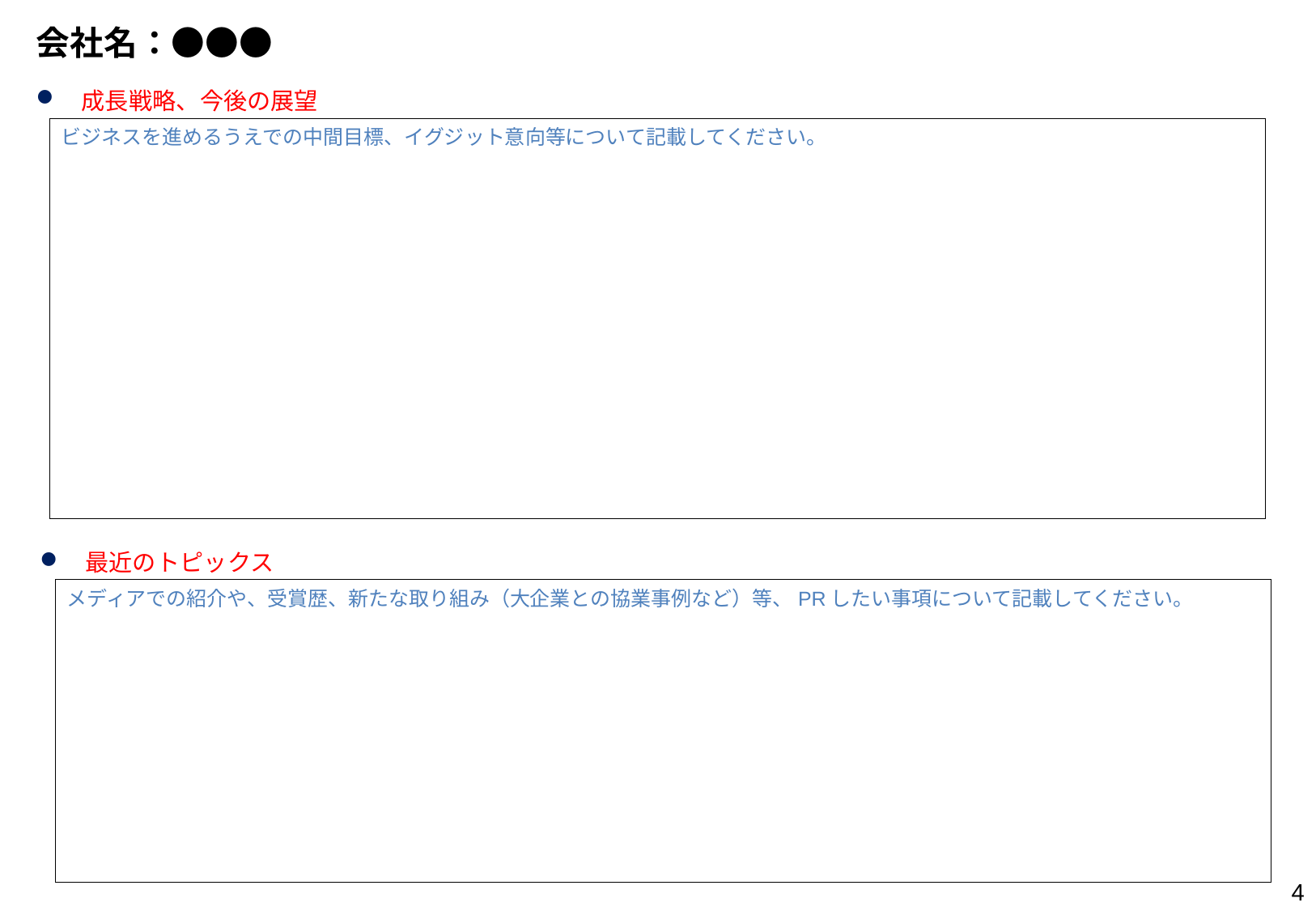

会社名：●●●
成長戦略、今後の展望

ビジネスを進めるうえでの中間目標、イグジット意向等について記載してください。

最近のトピックス
メディアでの紹介や、受賞歴、新たな取り組み（大企業との協業事例など）等、PRしたい事項について記載してください。

4